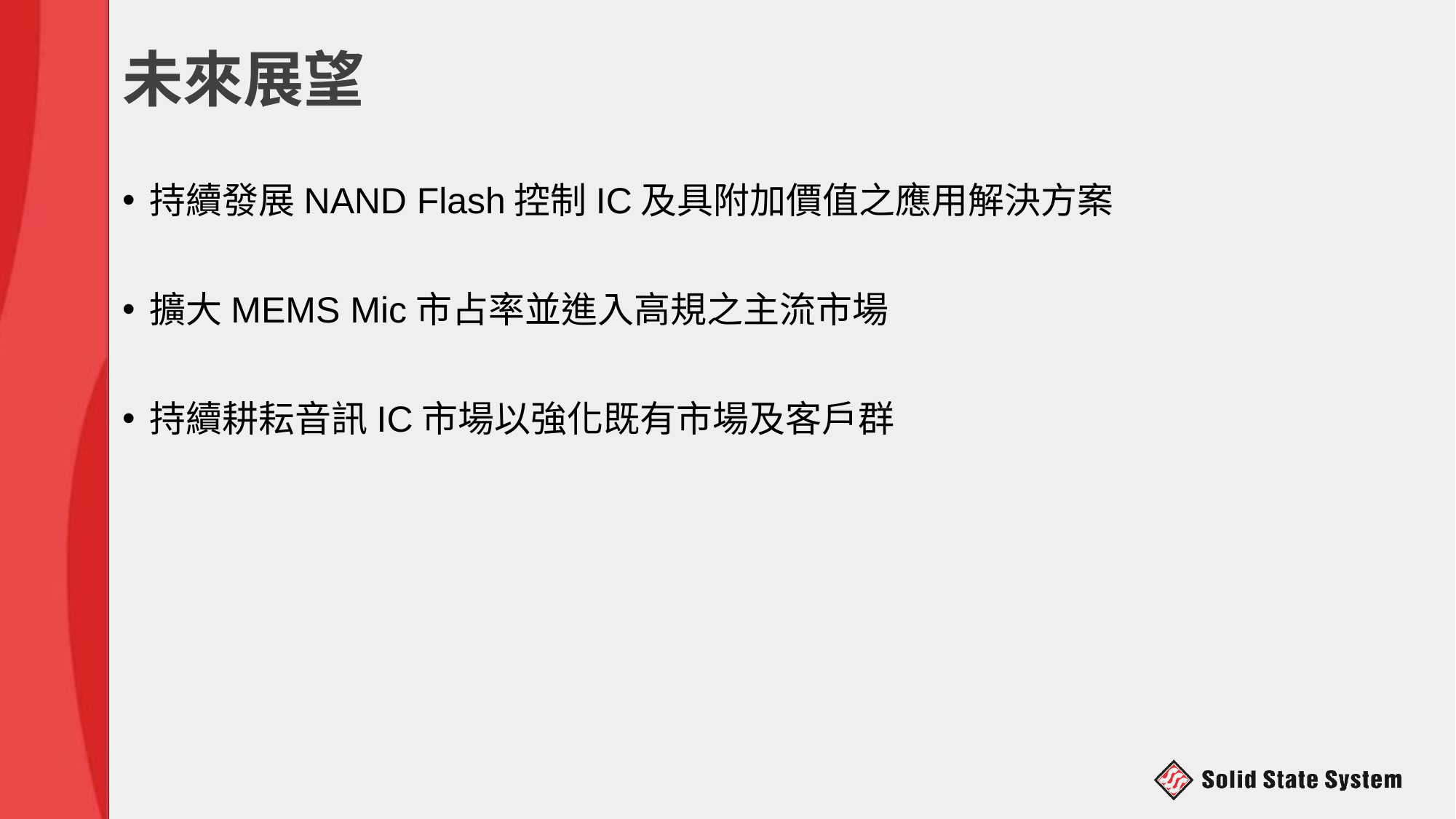

# 未來展望
持續發展NAND Flash控制IC及具附加價值之應用解決方案

擴大MEMS Mic市占率並進入高規之主流市場

持續耕耘音訊IC市場以強化既有市場及客戶群